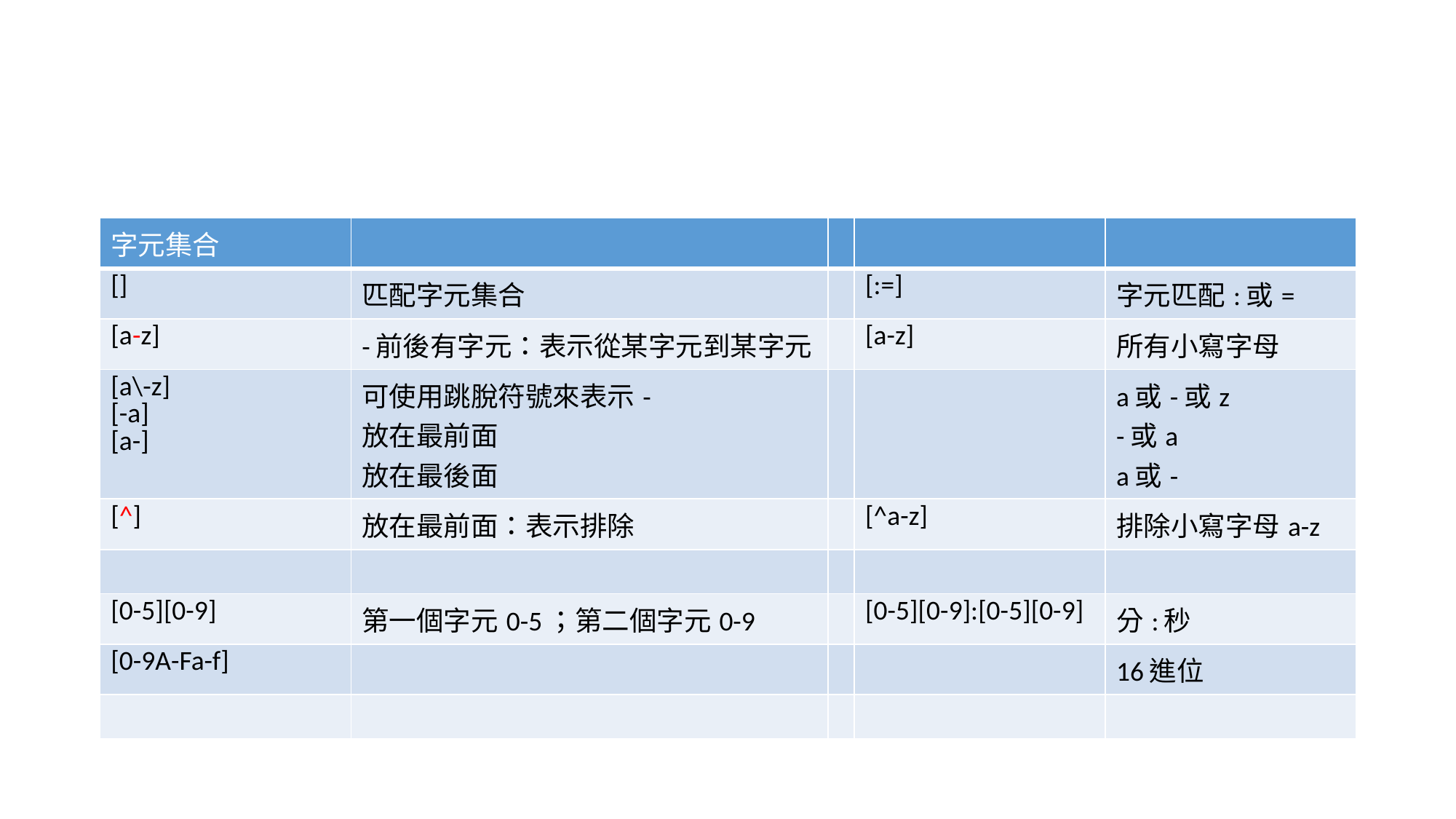

#
| 字元集合 |  |  |  |  |
| --- | --- | --- | --- | --- |
| [] | 匹配字元集合 |  | [:=] | 字元匹配:或= |
| [a-z] | -前後有字元：表示從某字元到某字元 |  | [a-z] | 所有小寫字母 |
| [a\-z] [-a] [a-] | 可使用跳脫符號來表示- 放在最前面 放在最後面 |  |  | a或-或z -或a a或- |
| [^] | 放在最前面：表示排除 |  | [^a-z] | 排除小寫字母a-z |
|  |  |  |  |  |
| [0-5][0-9] | 第一個字元0-5；第二個字元0-9 |  | [0-5][0-9]:[0-5][0-9] | 分:秒 |
| [0-9A-Fa-f] |  |  |  | 16進位 |
|  |  |  |  |  |